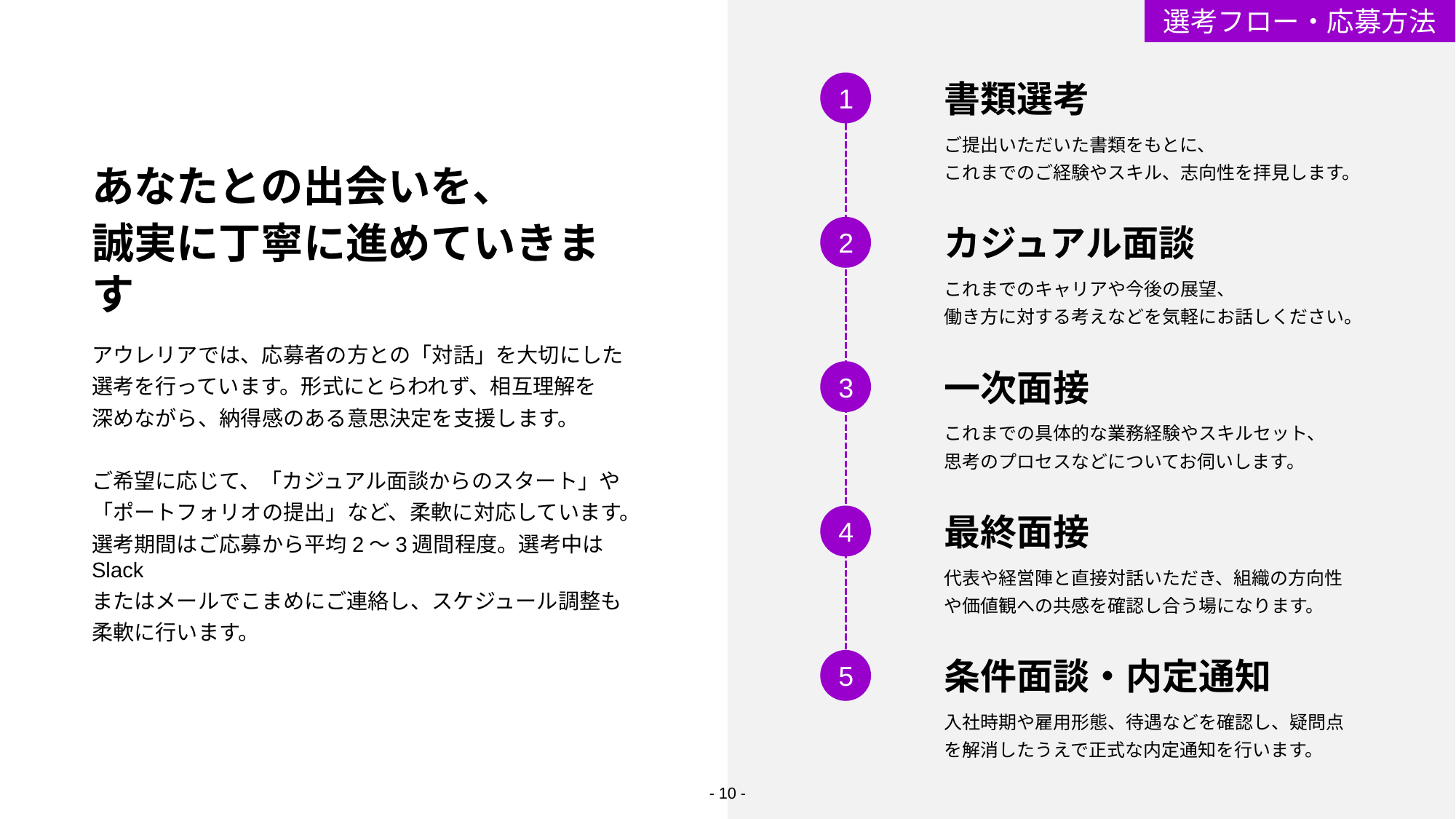

選考フロー・応募方法
1
書類選考
ご提出いただいた書類をもとに、
これまでのご経験やスキル、志向性を拝見します。
2
カジュアル面談
これまでのキャリアや今後の展望、
働き方に対する考えなどを気軽にお話しください。
3
一次面接
これまでの具体的な業務経験やスキルセット、
思考のプロセスなどについてお伺いします。
4
最終面接
代表や経営陣と直接対話いただき、組織の方向性
や価値観への共感を確認し合う場になります。
5
条件面談・内定通知
入社時期や雇用形態、待遇などを確認し、疑問点
を解消したうえで正式な内定通知を行います。
あなたとの出会いを、
誠実に丁寧に進めていきます
アウレリアでは、応募者の方との「対話」を大切にした
選考を行っています。形式にとらわれず、相互理解を
深めながら、納得感のある意思決定を支援します。

ご希望に応じて、「カジュアル面談からのスタート」や
「ポートフォリオの提出」など、柔軟に対応しています。
選考期間はご応募から平均2〜3週間程度。選考中はSlack
またはメールでこまめにご連絡し、スケジュール調整も
柔軟に行います。
- 10 -